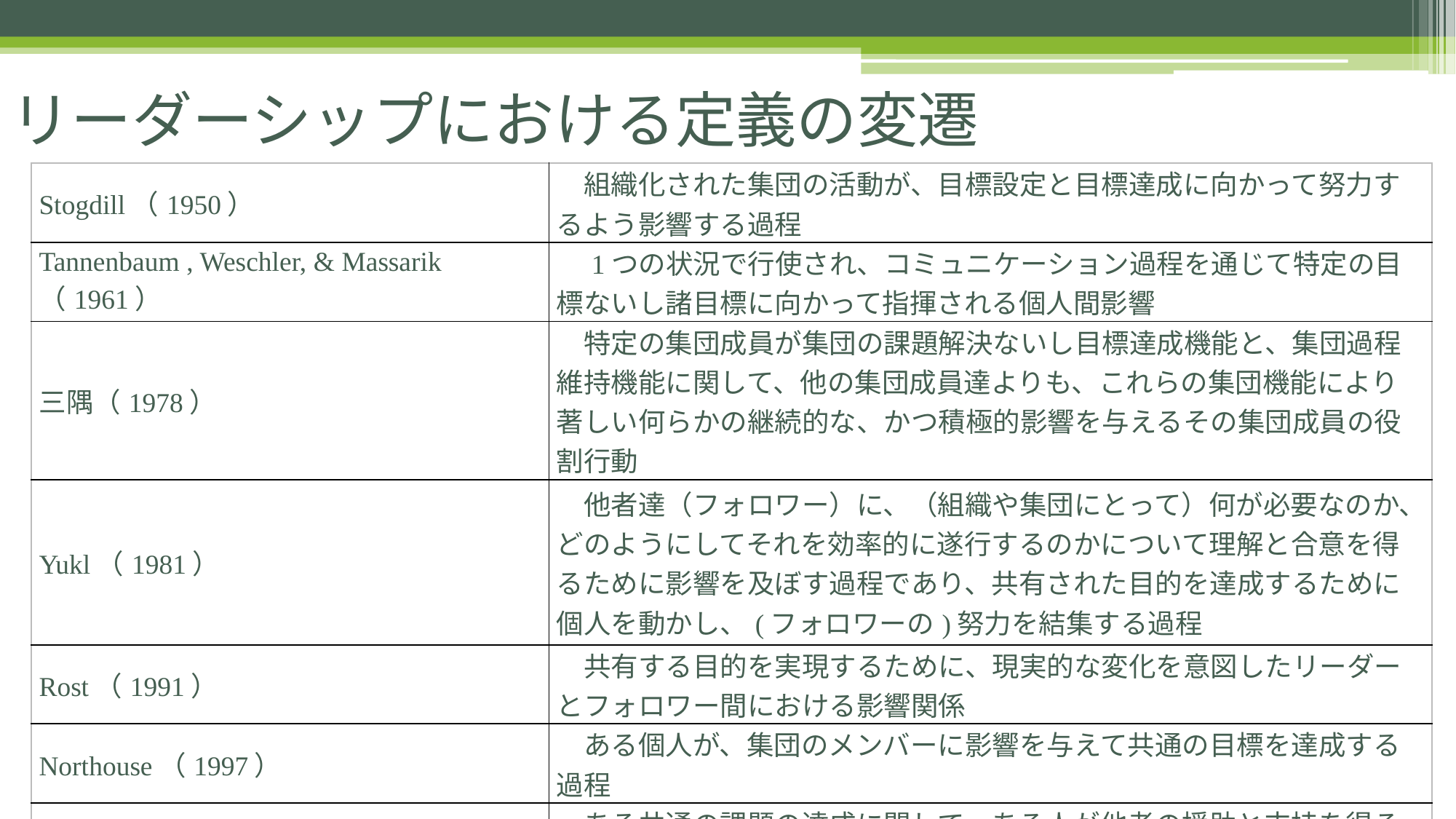

# リーダーシップにおける定義の変遷
| Stogdill（1950） | 組織化された集団の活動が、目標設定と目標達成に向かって努力するよう影響する過程 |
| --- | --- |
| Tannenbaum , Weschler, & Massarik （1961） | 1つの状況で行使され、コミュニケーション過程を通じて特定の目標ないし諸目標に向かって指揮される個人間影響 |
| 三隅（1978） | 特定の集団成員が集団の課題解決ないし目標達成機能と、集団過程維持機能に関して、他の集団成員達よりも、これらの集団機能により著しい何らかの継続的な、かつ積極的影響を与えるその集団成員の役割行動 |
| Yukl（1981） | 他者達（フォロワー）に、（組織や集団にとって）何が必要なのか、どのようにしてそれを効率的に遂行するのかについて理解と合意を得るために影響を及ぼす過程であり、共有された目的を達成するために個人を動かし、(フォロワーの)努力を結集する過程 |
| Rost（1991） | 共有する目的を実現するために、現実的な変化を意図したリーダーとフォロワー間における影響関係 |
| Northouse（1997） | ある個人が、集団のメンバーに影響を与えて共通の目標を達成する過程 |
| Chemers（1997） | ある共通の課題の達成に関して、ある人が他者の援助と支持を得ることを可能にする社会的影響過程 |